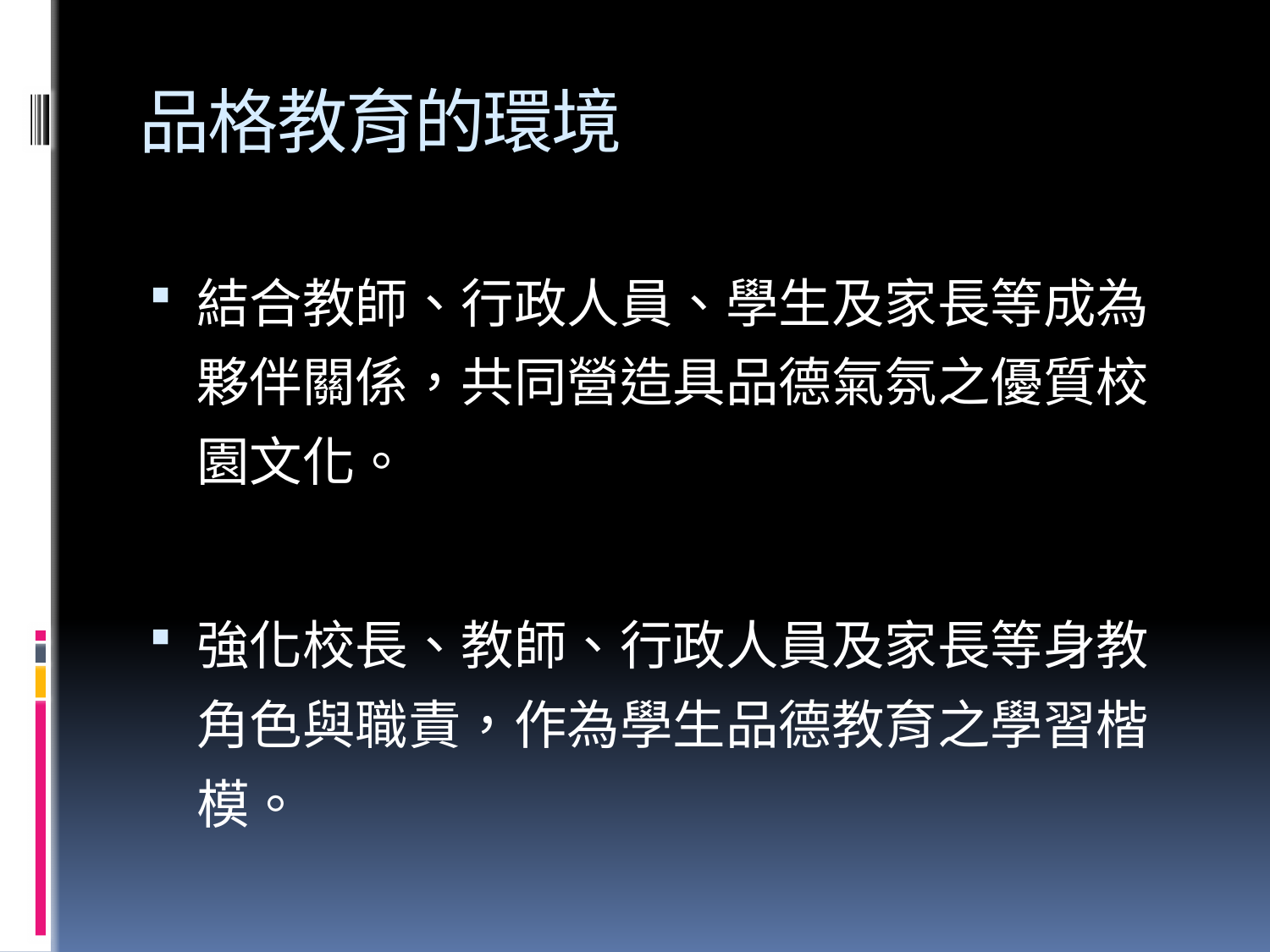

# 品格教育的環境
結合教師、行政人員、學生及家長等成為夥伴關係，共同營造具品德氣氛之優質校園文化。

強化校長、教師、行政人員及家長等身教角色與職責，作為學生品德教育之學習楷模。